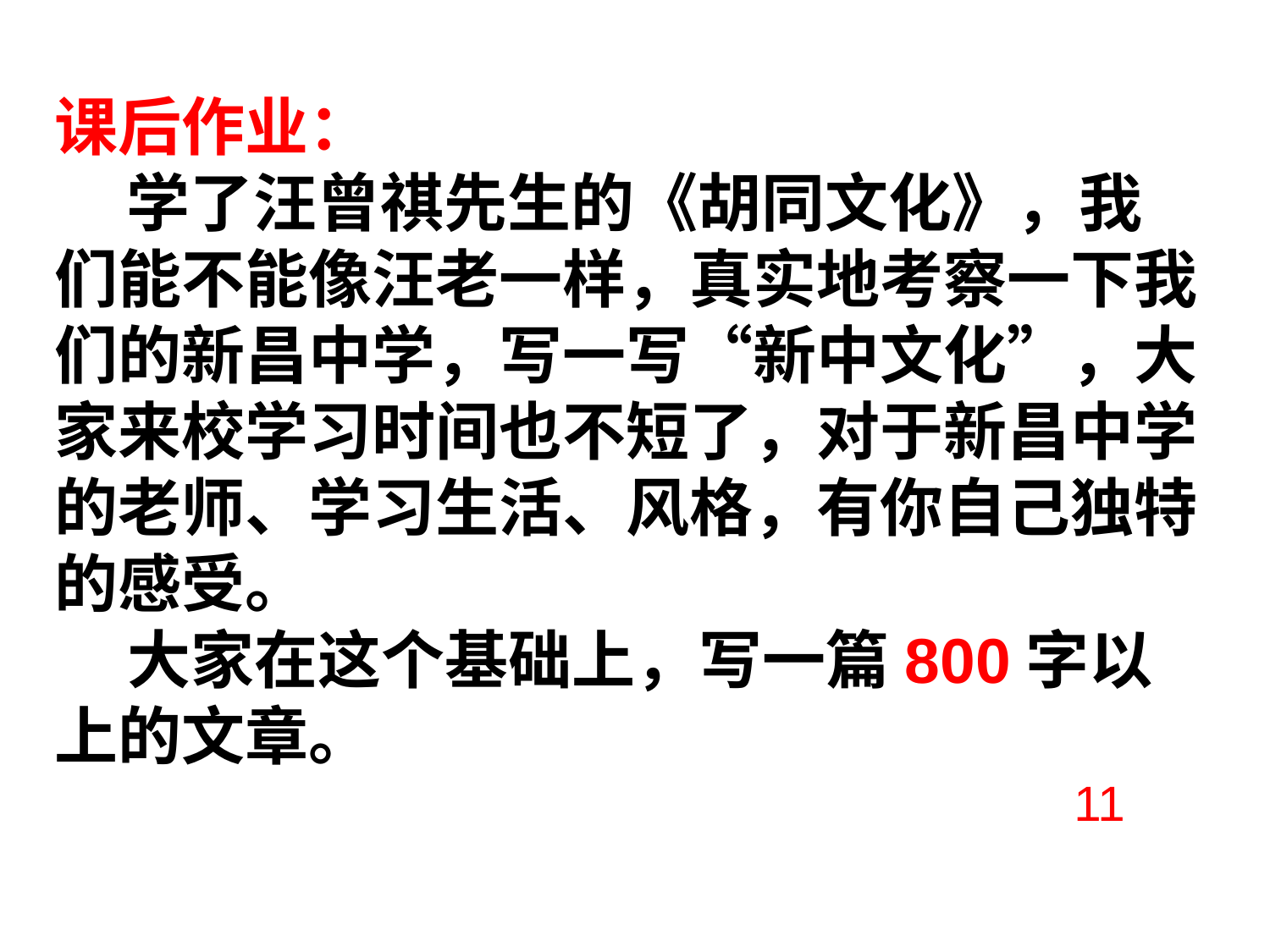

课后作业：
    学了汪曾祺先生的《胡同文化》，我们能不能像汪老一样，真实地考察一下我们的新昌中学，写一写“新中文化”，大家来校学习时间也不短了，对于新昌中学的老师、学习生活、风格，有你自己独特的感受。
    大家在这个基础上，写一篇800字以上的文章。
                                                                                   11